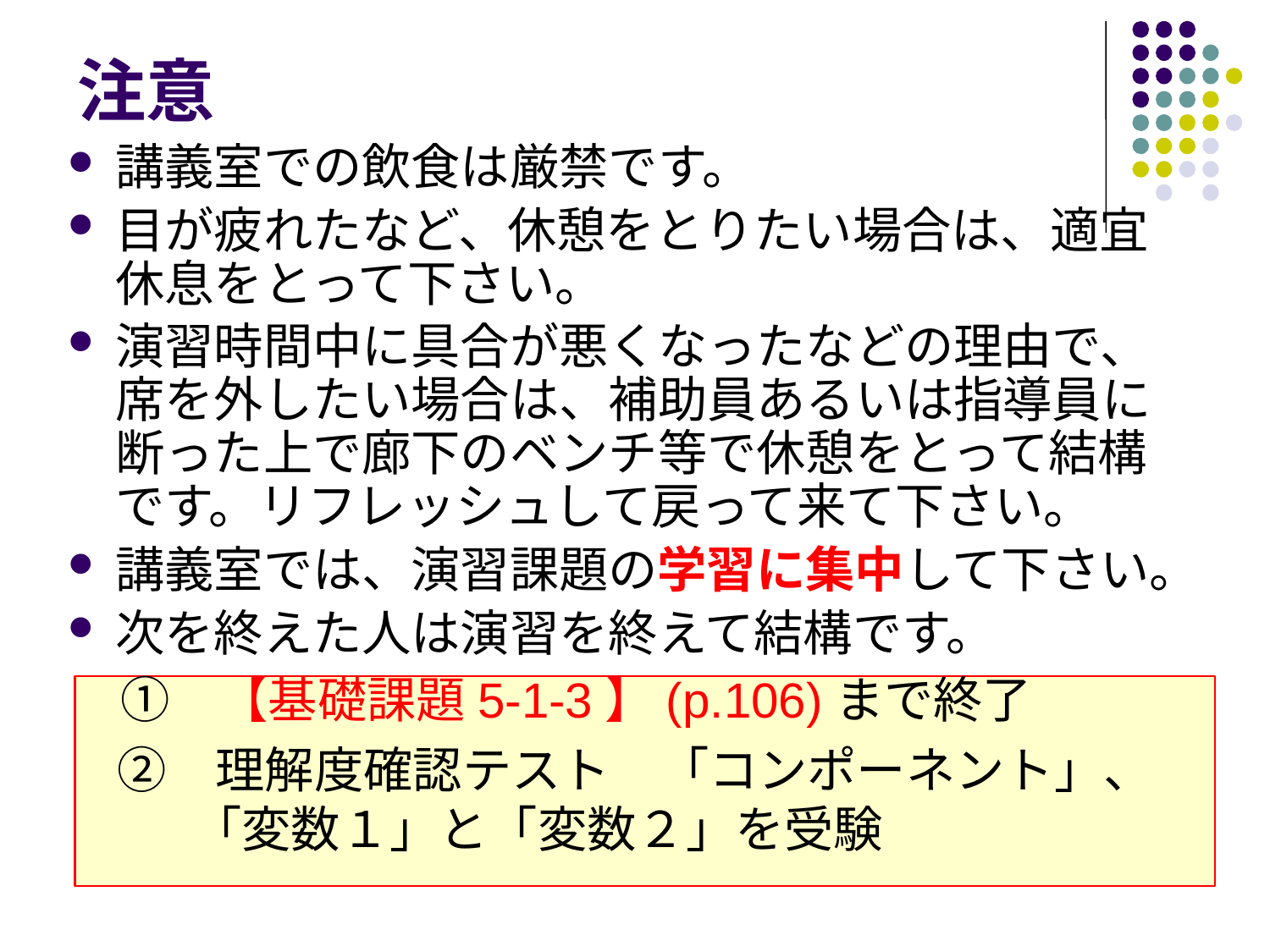

# 注意
講義室での飲食は厳禁です。
目が疲れたなど、休憩をとりたい場合は、適宜休息をとって下さい。
演習時間中に具合が悪くなったなどの理由で、席を外したい場合は、補助員あるいは指導員に断った上で廊下のベンチ等で休憩をとって結構です。リフレッシュして戻って来て下さい。
講義室では、演習課題の学習に集中して下さい。
次を終えた人は演習を終えて結構です。
　①　【基礎課題5-1-3】(p.106)まで終了
　②　理解度確認テスト　「コンポーネント」、「変数１」と「変数２」を受験